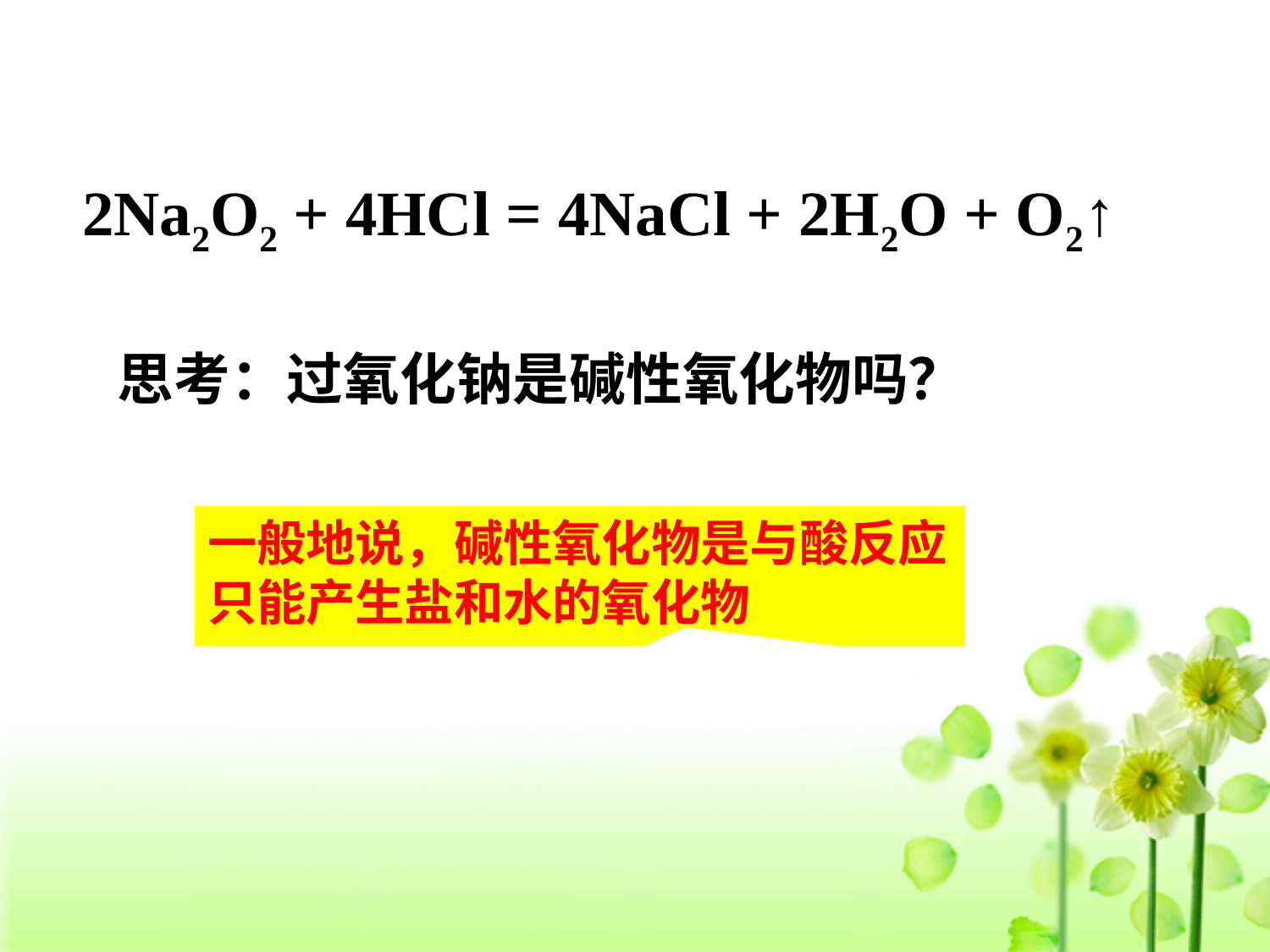

2Na2O2 + 4HCl = 4NaCl + 2H2O + O2↑
思考：过氧化钠是碱性氧化物吗？
一般地说，碱性氧化物是与酸反应只能产生盐和水的氧化物